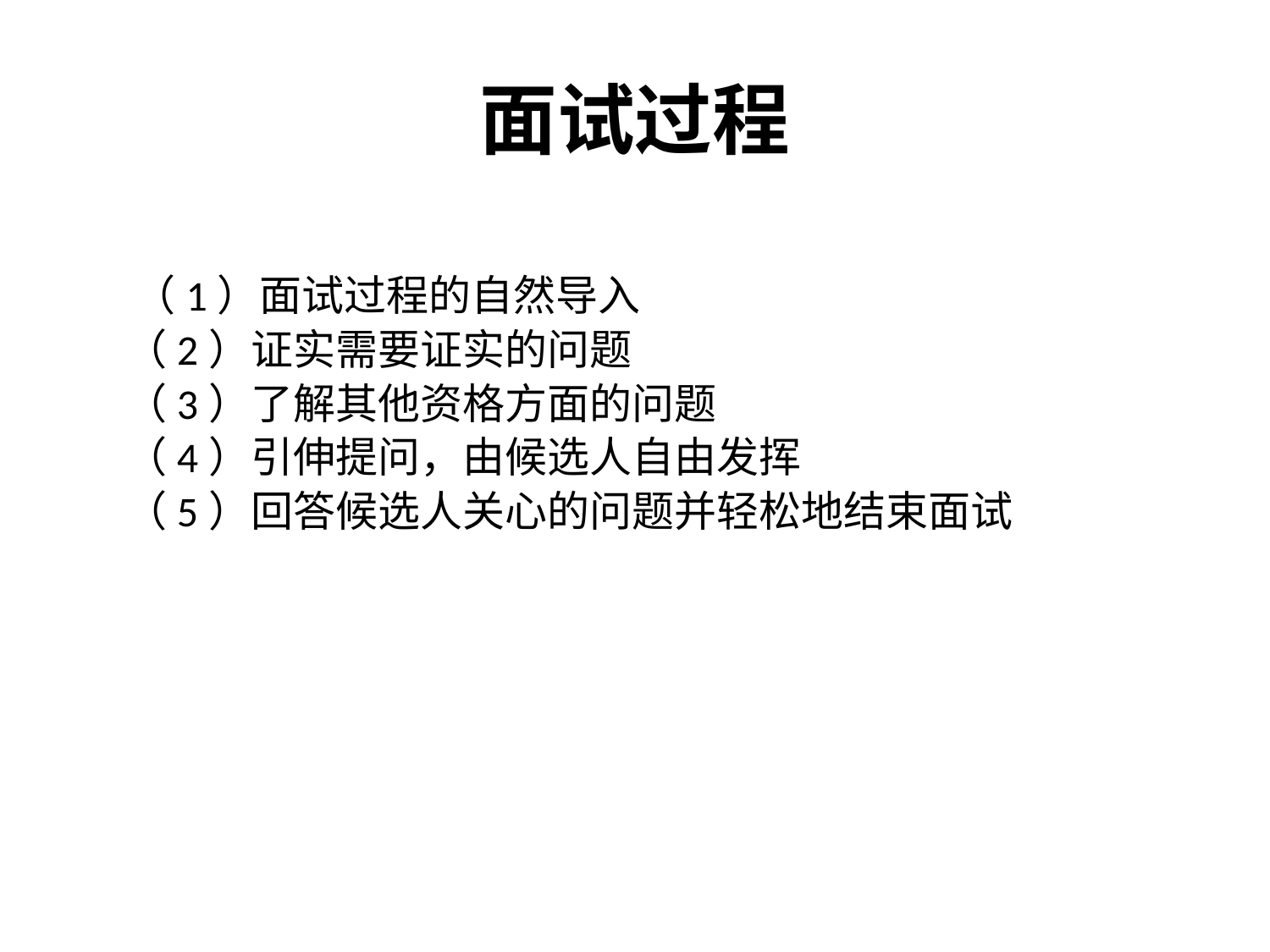

# 面试过程
　
 （1）面试过程的自然导入
    （2）证实需要证实的问题
    （3）了解其他资格方面的问题
    （4）引伸提问，由候选人自由发挥
    （5）回答候选人关心的问题并轻松地结束面试